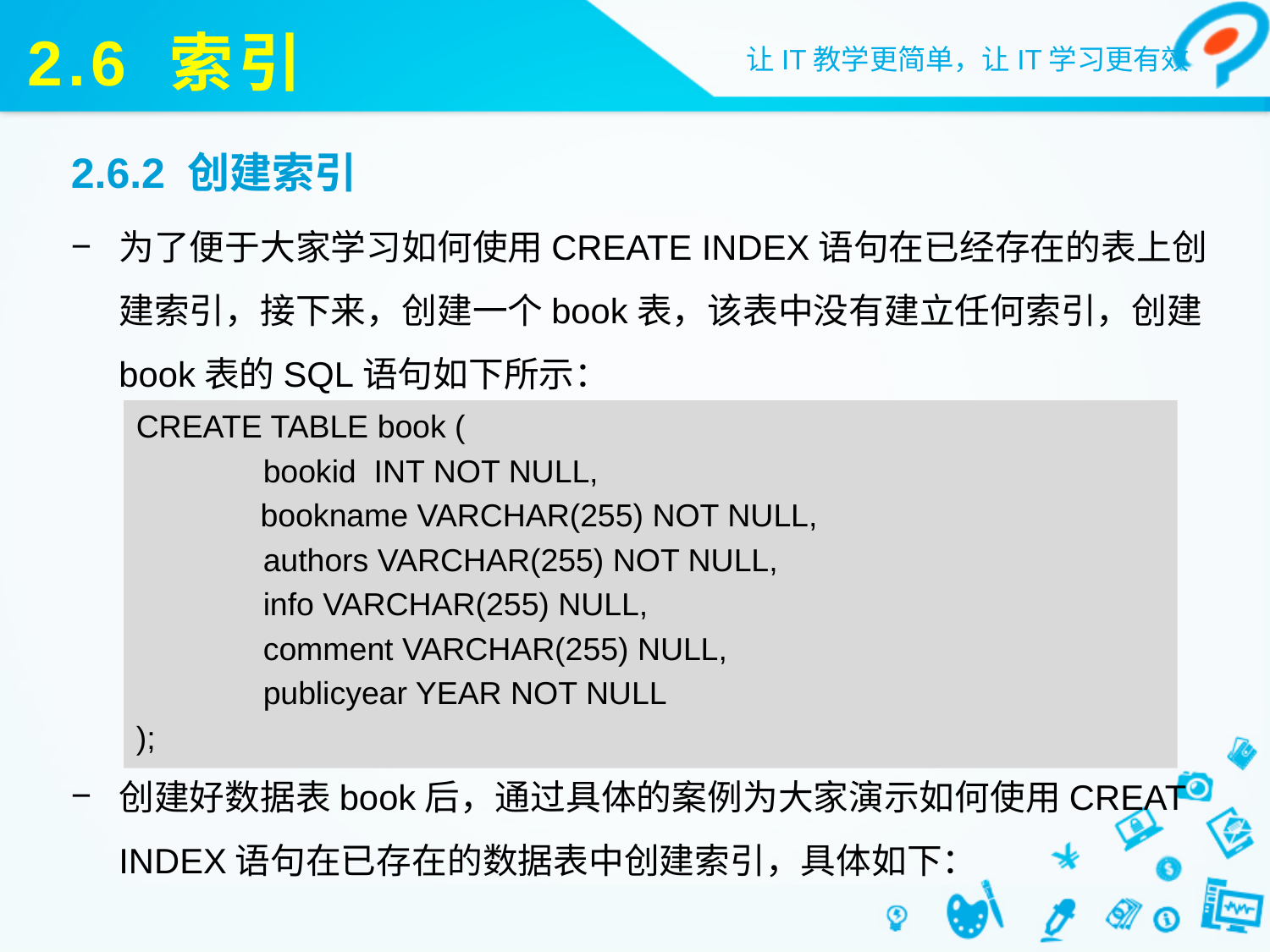

# 2.6 索引
2.6.2 创建索引
为了便于大家学习如何使用CREATE INDEX语句在已经存在的表上创建索引，接下来，创建一个book表，该表中没有建立任何索引，创建book表的SQL语句如下所示：

创建好数据表book后，通过具体的案例为大家演示如何使用CREAT INDEX语句在已存在的数据表中创建索引，具体如下：

CREATE TABLE book (
 	bookid  INT NOT NULL,
              bookname VARCHAR(255) NOT NULL,
	authors VARCHAR(255) NOT NULL,
   	info VARCHAR(255) NULL,
 	comment VARCHAR(255) NULL,
 	publicyear YEAR NOT NULL
);